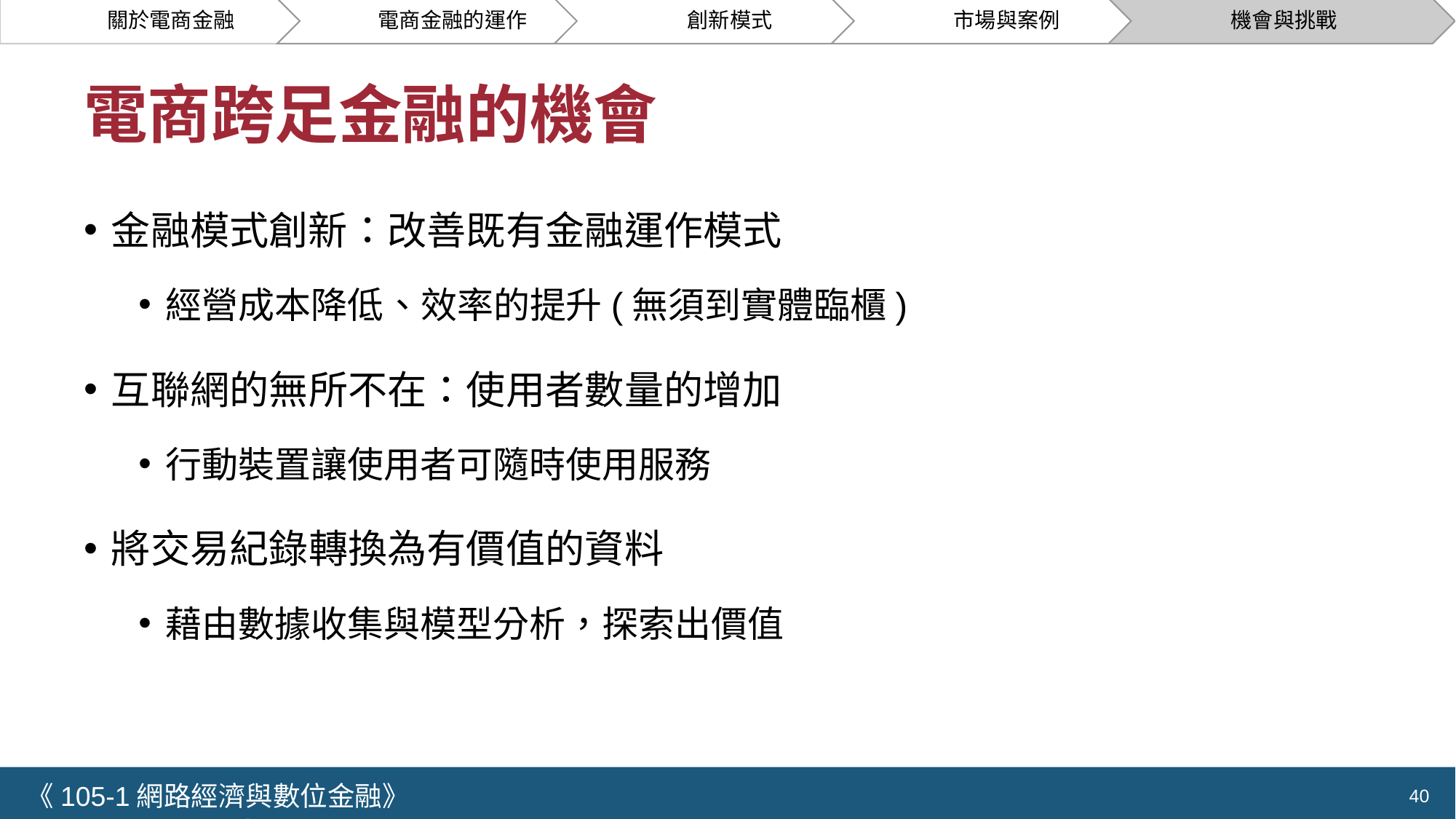

關於電商金融
電商金融的運作
創新模式
市場與案例
機會與挑戰
# 電商跨足金融的機會
金融模式創新：改善既有金融運作模式
經營成本降低、效率的提升(無須到實體臨櫃)
互聯網的無所不在：使用者數量的增加
行動裝置讓使用者可隨時使用服務
將交易紀錄轉換為有價值的資料
藉由數據收集與模型分析，探索出價值

《105-1網路經濟與數位金融》                                                                                                                                             NCTU.IIM.IEBI Lab
40